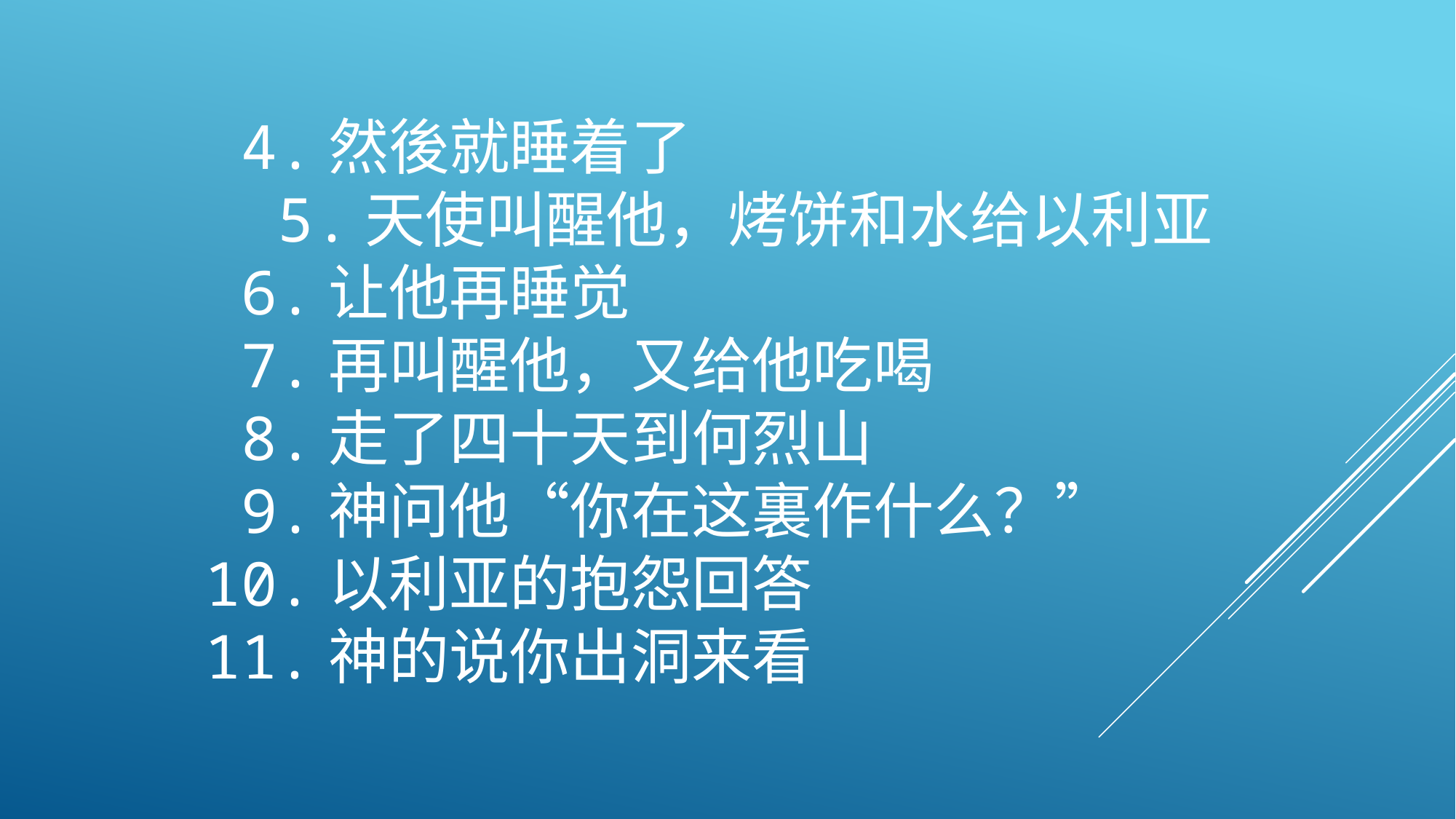

4.然後就睡着了
	 5.天使叫醒他，烤饼和水给以利亚
   6.让他再睡觉
   7.再叫醒他，又给他吃喝
   8.走了四十天到何烈山
   9.神问他“你在这裏作什么？”
  10.以利亚的抱怨回答
  11.神的说你出洞来看